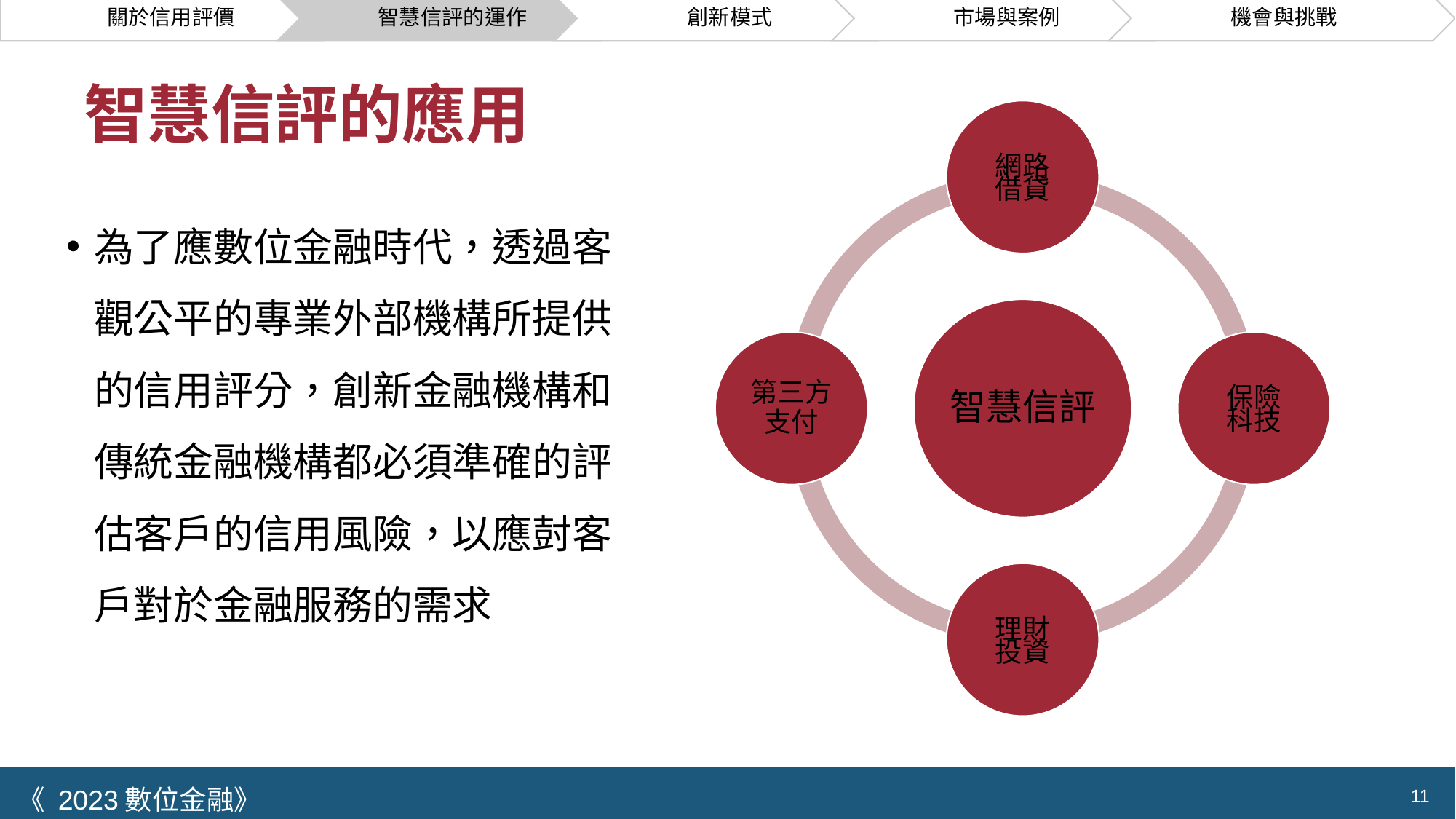

關於信用評價
智慧信評的運作
創新模式
市場與案例
機會與挑戰
智慧信評的應用
智慧信評
網路
借貸
保險
科技
理財
投資
第三方支付
為了應數位金融時代，透過客觀公平的專業外部機構所提供的信用評分，創新金融機構和傳統金融機構都必須準確的評估客戶的信用風險，以應尌客戶對於金融服務的需求
11